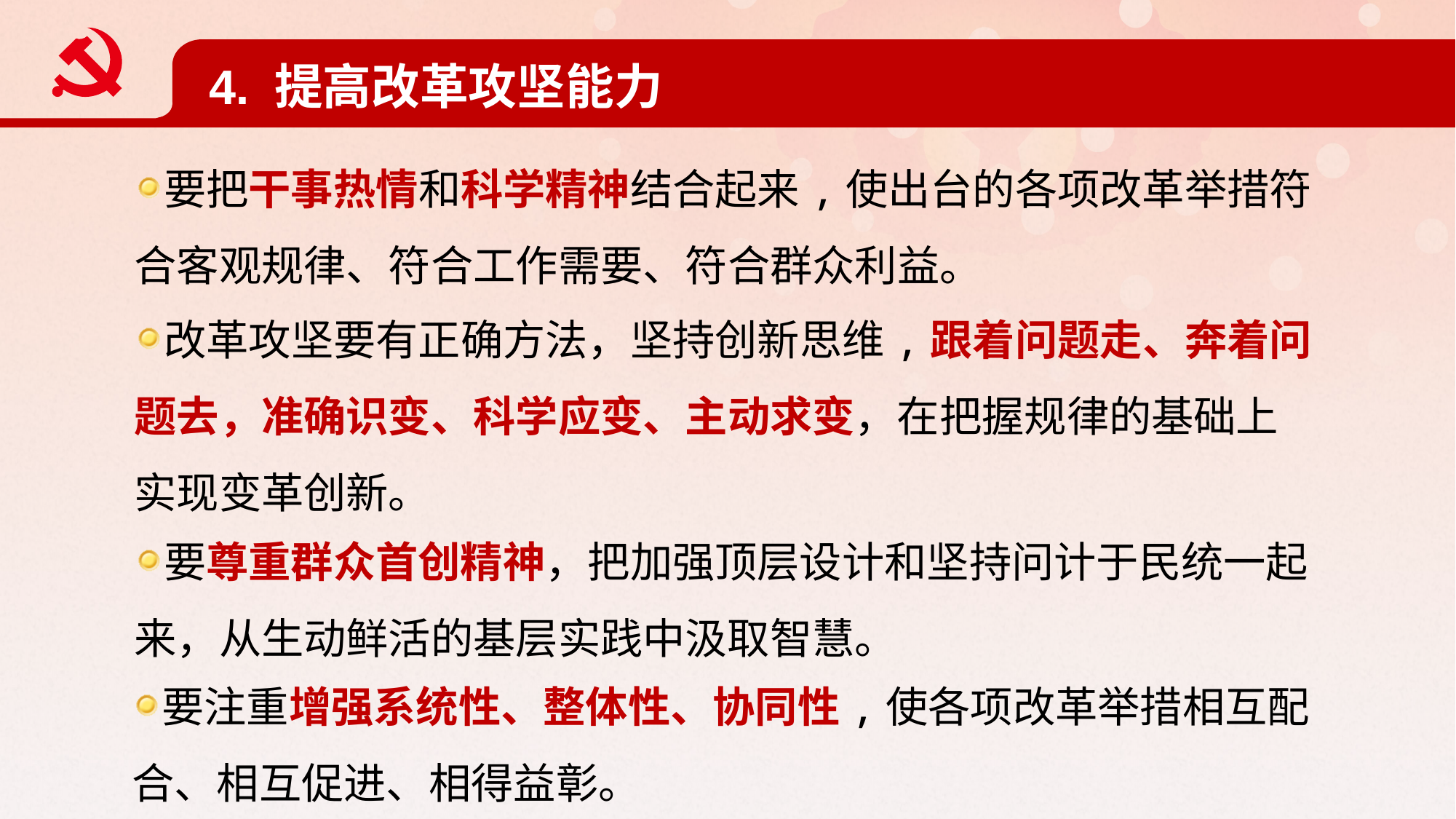

4. 提高改革攻坚能力

要把干事热情和科学精神结合起来,使出台的各项改革举措符合客观规律、符合工作需要、符合群众利益。
改革攻坚要有正确方法，坚持创新思维,跟着问题走、奔着问题去，准确识变、科学应变、主动求变，在把握规律的基础上实现变革创新。
要尊重群众首创精神，把加强顶层设计和坚持问计于民统一起来，从生动鲜活的基层实践中汲取智慧。
要注重增强系统性、整体性、协同性,使各项改革举措相互配合、相互促进、相得益彰。